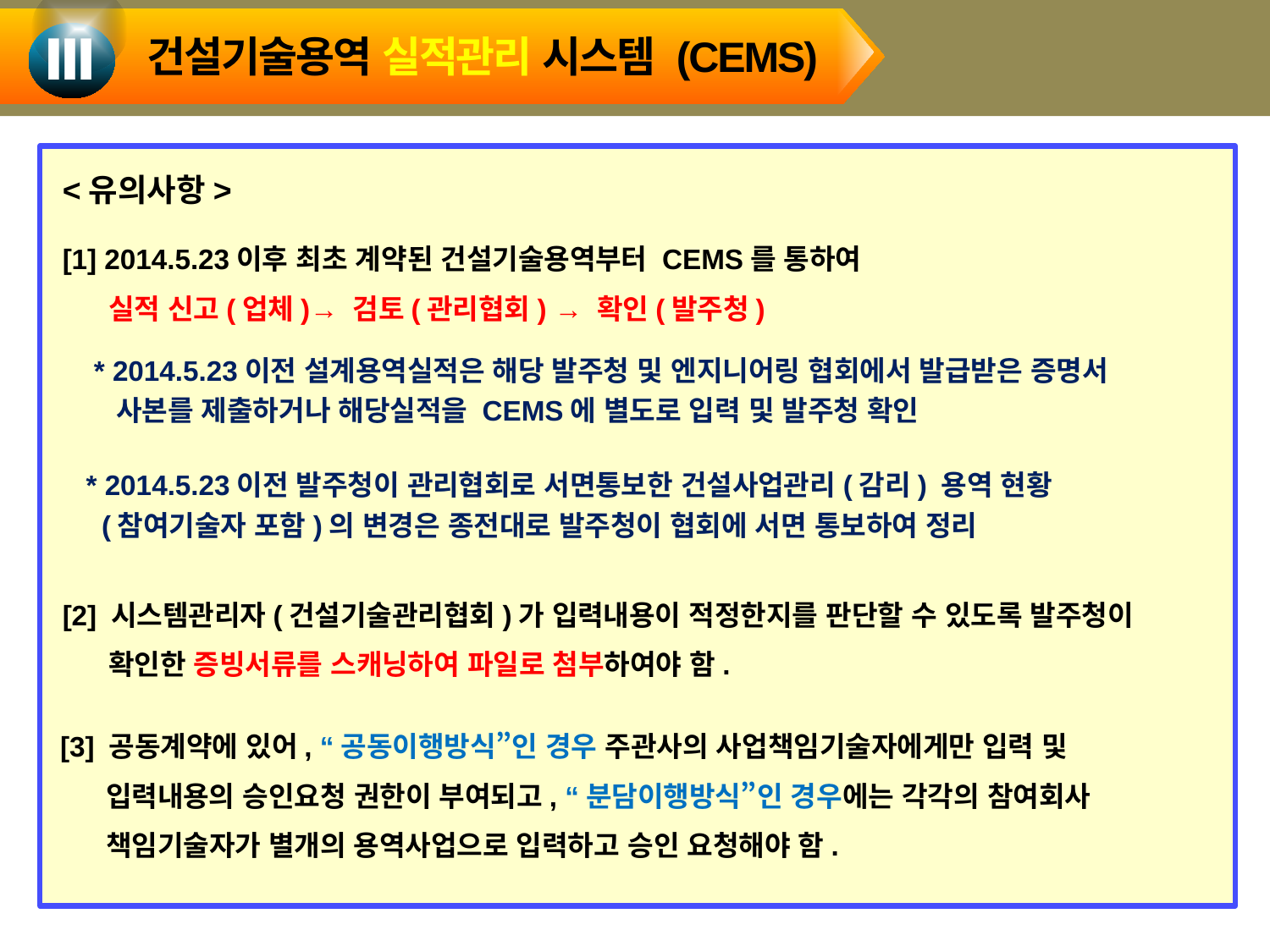

Ⅲ

건설기술용역 실적관리 시스템 (CEMS)

<유의사항>

[1] 2014.5.23이후 최초 계약된 건설기술용역부터 CEMS를 통하여
     실적 신고(업체)→ 검토(관리협회) → 확인(발주청)
    * 2014.5.23이전 설계용역실적은 해당 발주청 및 엔지니어링 협회에서 발급받은 증명서
      사본를 제출하거나 해당실적을 CEMS에 별도로 입력 및 발주청 확인

   * 2014.5.23이전 발주청이 관리협회로 서면통보한 건설사업관리(감리) 용역 현황
     (참여기술자 포함)의 변경은 종전대로 발주청이 협회에 서면 통보하여 정리
[2] 시스템관리자(건설기술관리협회)가 입력내용이 적정한지를 판단할 수 있도록 발주청이
     확인한 증빙서류를 스캐닝하여 파일로 첨부하여야 함.
[3] 공동계약에 있어, “공동이행방식”인 경우 주관사의 사업책임기술자에게만 입력 및
     입력내용의 승인요청 권한이 부여되고, “분담이행방식”인 경우에는 각각의 참여회사
     책임기술자가 별개의 용역사업으로 입력하고 승인 요청해야 함.